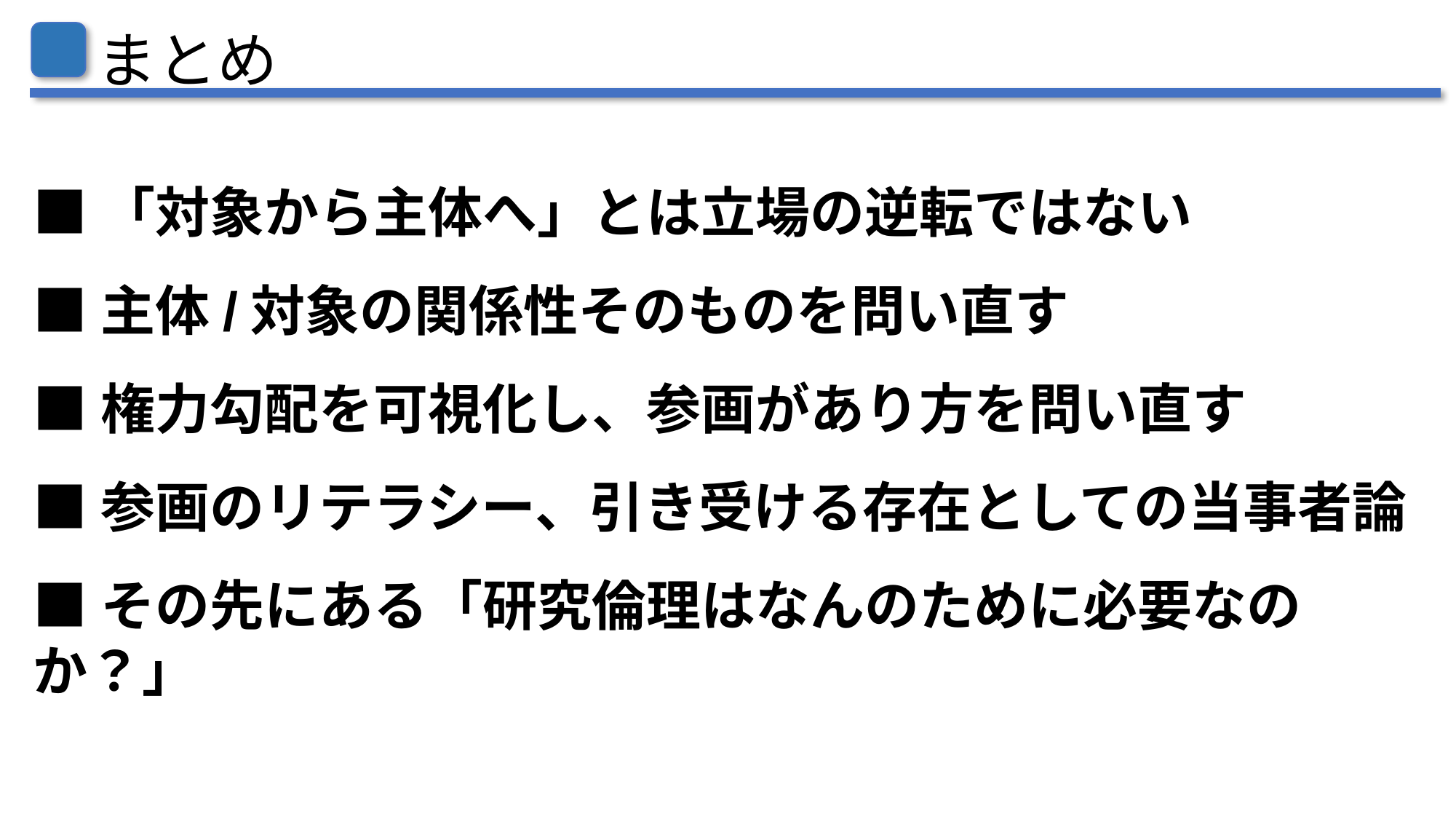

まとめ

■「対象から主体へ」とは立場の逆転ではない

■主体/対象の関係性そのものを問い直す

■権力勾配を可視化し、参画があり方を問い直す

■参画のリテラシー、引き受ける存在としての当事者論

■その先にある「研究倫理はなんのために必要なのか？」